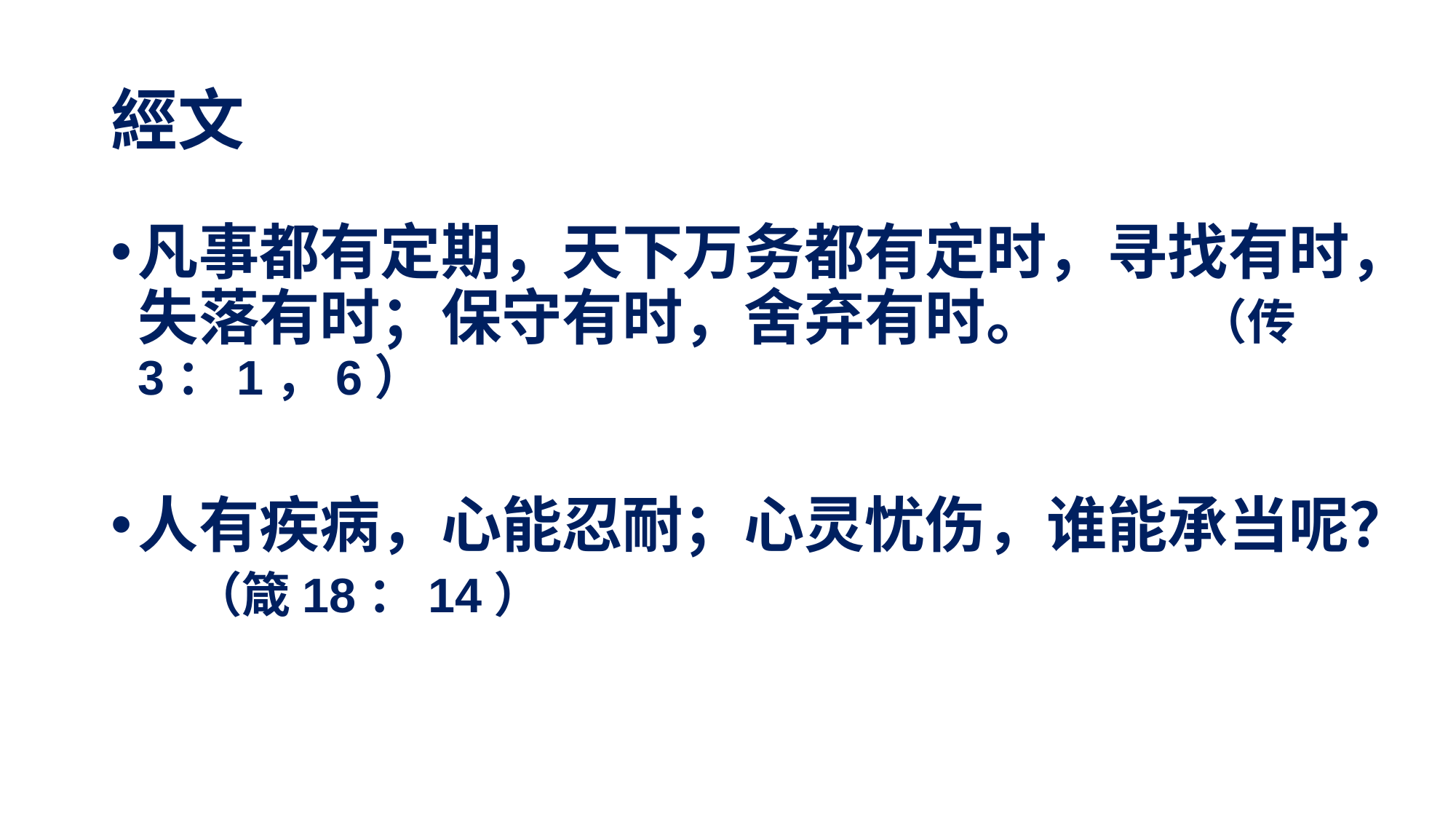

# 經文
凡事都有定期，天下万务都有定时，寻找有时，失落有时；保守有时，舍弃有时。           （传3：1，6）

人有疾病，心能忍耐；心灵忧伤，谁能承当呢？    （箴18：14）